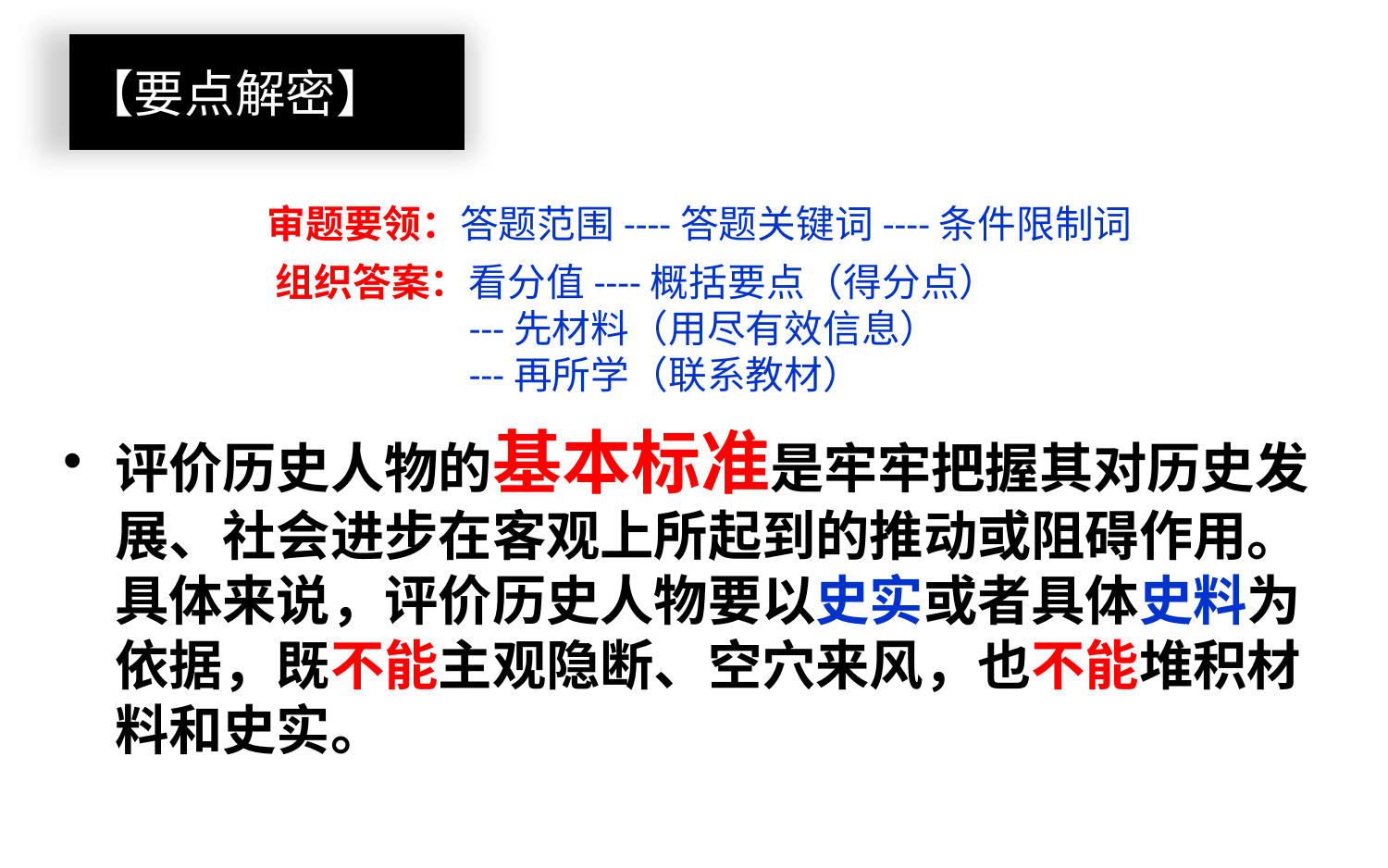

# 【要点解密】
审题要领：答题范围----答题关键词----条件限制词
组织答案：看分值----概括要点（得分点）
                      ---先材料（用尽有效信息）
                      ---再所学（联系教材）
评价历史人物的基本标准是牢牢把握其对历史发展、社会进步在客观上所起到的推动或阻碍作用。具体来说，评价历史人物要以史实或者具体史料为依据，既不能主观隐断、空穴来风，也不能堆积材料和史实。